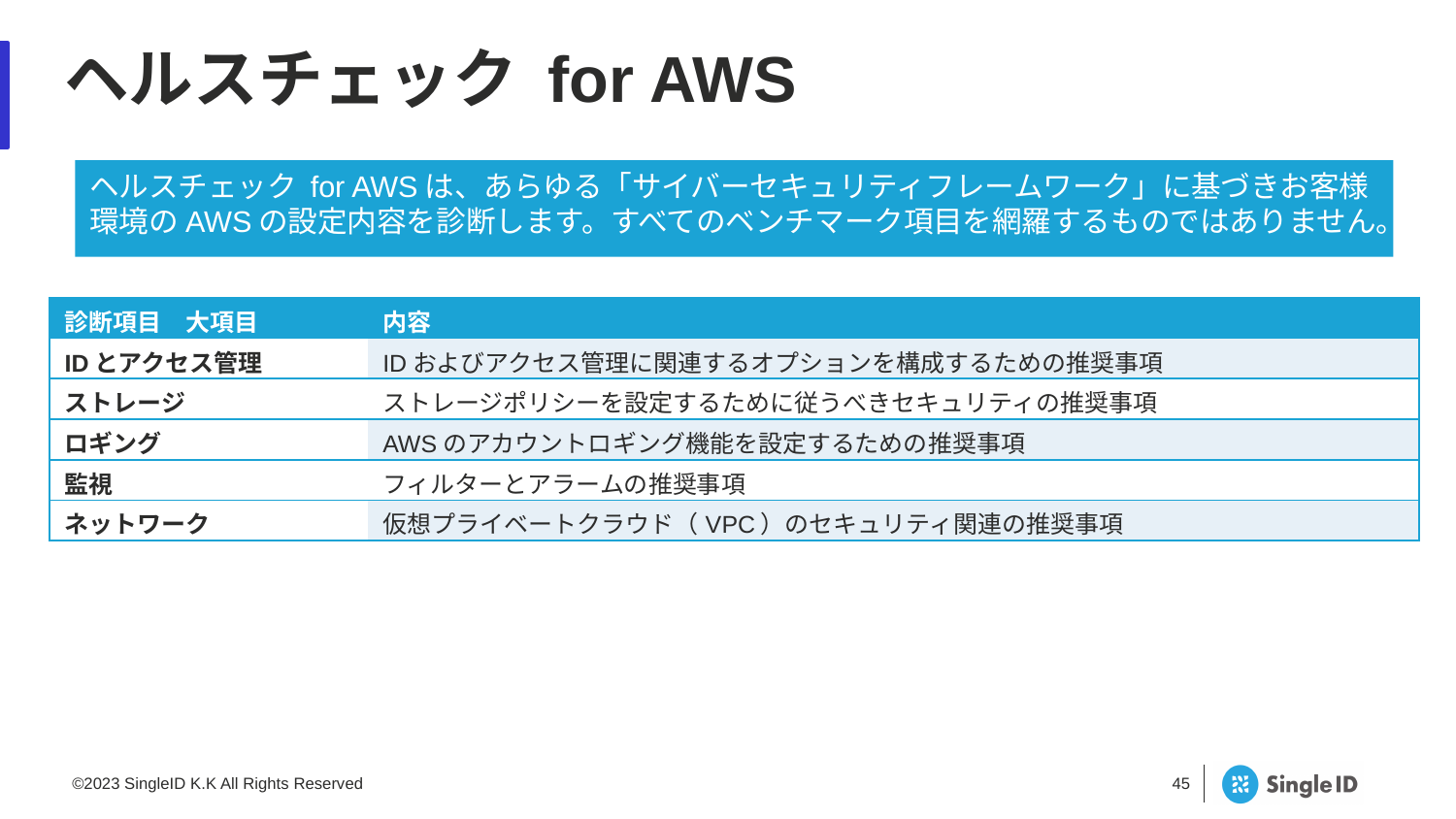

# ヘルスチェック for AWS
ヘルスチェック for AWSは、あらゆる「サイバーセキュリティフレームワーク」に基づきお客様環境のAWSの設定内容を診断します。すべてのベンチマーク項目を網羅するものではありません。
| 診断項目　大項目 | 内容 |
| --- | --- |
| IDとアクセス管理 | IDおよびアクセス管理に関連するオプションを構成するための推奨事項 |
| ストレージ | ストレージポリシーを設定するために従うべきセキュリティの推奨事項 |
| ロギング | AWSのアカウントロギング機能を設定するための推奨事項 |
| 監視 | フィルターとアラームの推奨事項 |
| ネットワーク | 仮想プライベートクラウド（VPC）のセキュリティ関連の推奨事項 |